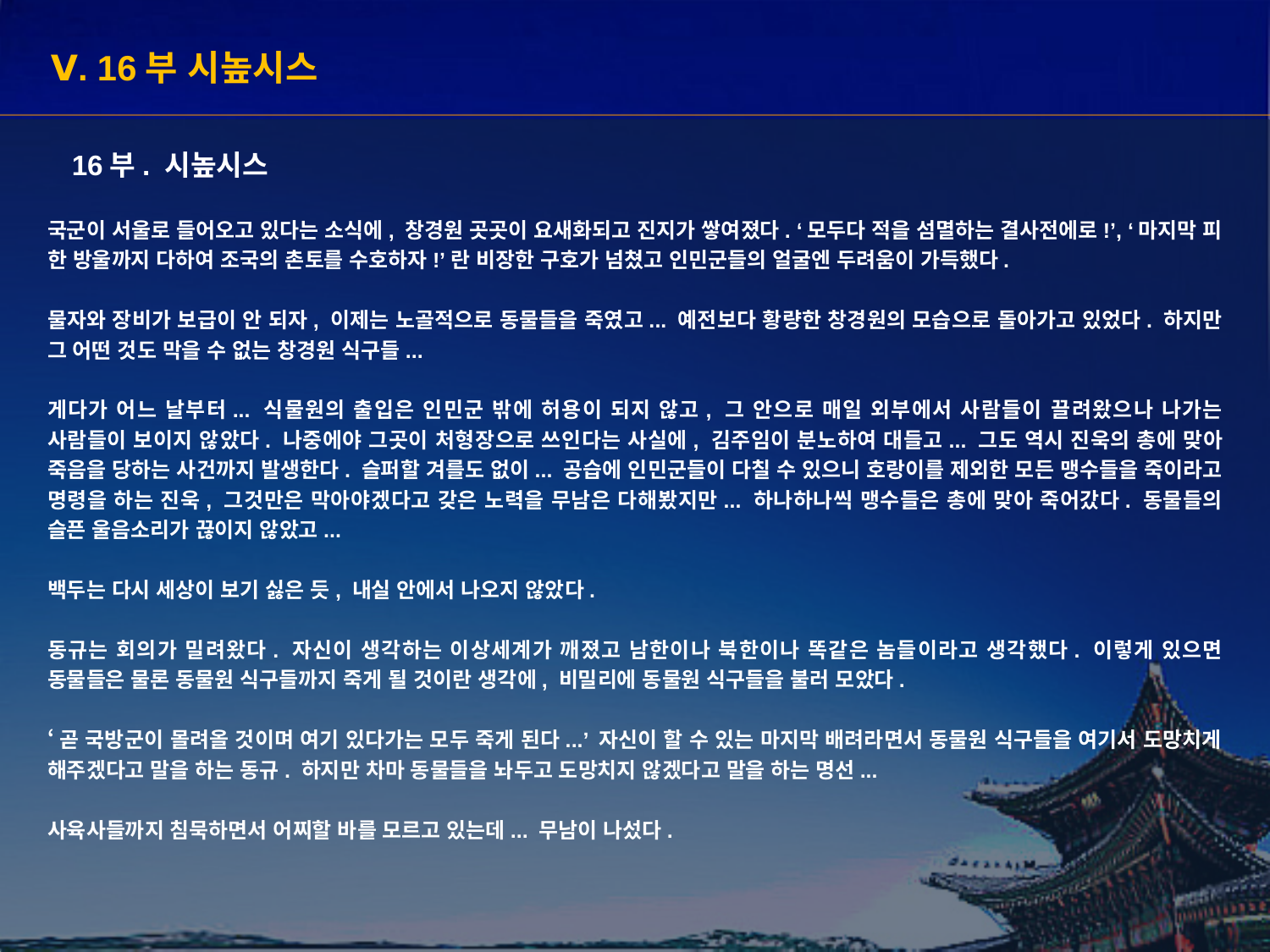

Ⅴ. 16부 시높시스

16부. 시높시스

국군이 서울로 들어오고 있다는 소식에, 창경원 곳곳이 요새화되고 진지가 쌓여졌다. ‘모두다 적을 섬멸하는 결사전에로!’, ‘마지막 피 한 방울까지 다하여 조국의 촌토를 수호하자!’란 비장한 구호가 넘쳤고 인민군들의 얼굴엔 두려움이 가득했다.

물자와 장비가 보급이 안 되자, 이제는 노골적으로 동물들을 죽였고... 예전보다 황량한 창경원의 모습으로 돌아가고 있었다. 하지만 그 어떤 것도 막을 수 없는 창경원 식구들...

게다가 어느 날부터... 식물원의 출입은 인민군 밖에 허용이 되지 않고, 그 안으로 매일 외부에서 사람들이 끌려왔으나 나가는 사람들이 보이지 않았다. 나중에야 그곳이 처형장으로 쓰인다는 사실에, 김주임이 분노하여 대들고... 그도 역시 진욱의 총에 맞아 죽음을 당하는 사건까지 발생한다. 슬퍼할 겨를도 없이... 공습에 인민군들이 다칠 수 있으니 호랑이를 제외한 모든 맹수들을 죽이라고 명령을 하는 진욱, 그것만은 막아야겠다고 갖은 노력을 무남은 다해봤지만... 하나하나씩 맹수들은 총에 맞아 죽어갔다. 동물들의 슬픈 울음소리가 끊이지 않았고...

백두는 다시 세상이 보기 싫은 듯, 내실 안에서 나오지 않았다.

동규는 회의가 밀려왔다. 자신이 생각하는 이상세계가 깨졌고 남한이나 북한이나 똑같은 놈들이라고 생각했다. 이렇게 있으면 동물들은 물론 동물원 식구들까지 죽게 될 것이란 생각에, 비밀리에 동물원 식구들을 불러 모았다.

‘곧 국방군이 몰려올 것이며 여기 있다가는 모두 죽게 된다...’ 자신이 할 수 있는 마지막 배려라면서 동물원 식구들을 여기서 도망치게 해주겠다고 말을 하는 동규. 하지만 차마 동물들을 놔두고 도망치지 않겠다고 말을 하는 명선...

사육사들까지 침묵하면서 어찌할 바를 모르고 있는데... 무남이 나섰다.